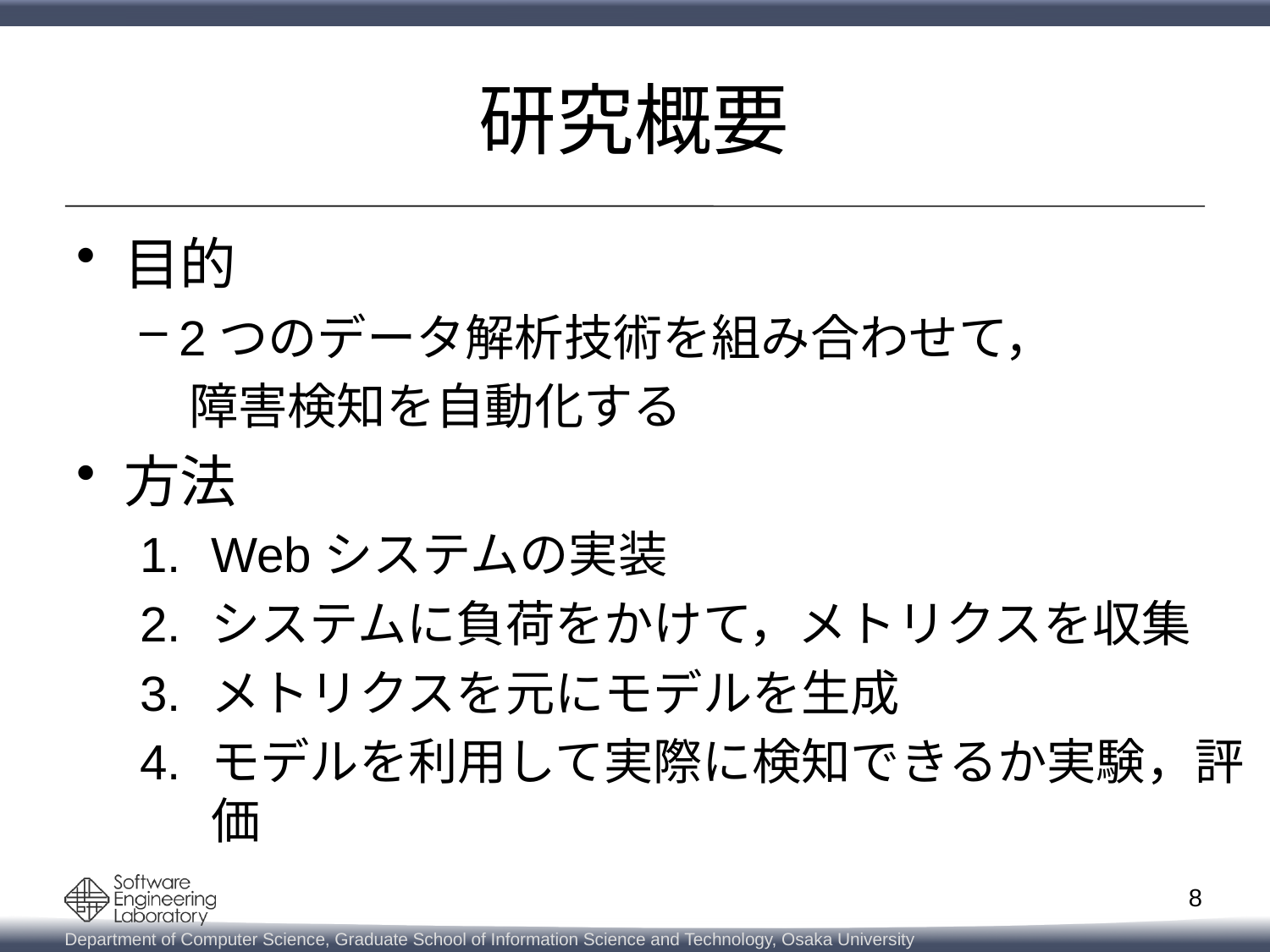

# 研究概要
目的
2つのデータ解析技術を組み合わせて，
　障害検知を自動化する
方法
Webシステムの実装
システムに負荷をかけて，メトリクスを収集
メトリクスを元にモデルを生成
モデルを利用して実際に検知できるか実験，評価
8